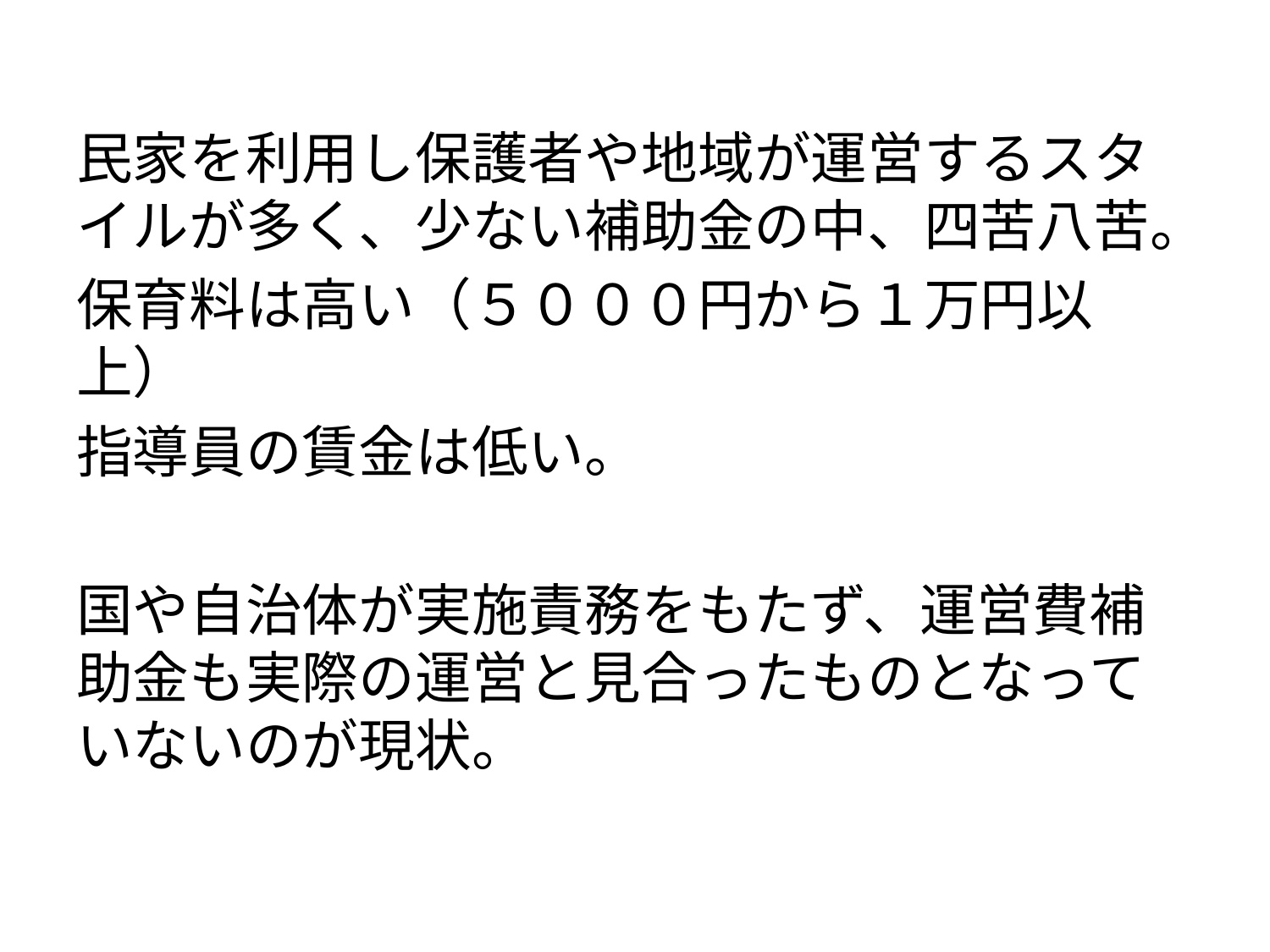

民家を利用し保護者や地域が運営するスタイルが多く、少ない補助金の中、四苦八苦。
保育料は高い（５０００円から１万円以上）
指導員の賃金は低い。

国や自治体が実施責務をもたず、運営費補助金も実際の運営と見合ったものとなっていないのが現状。